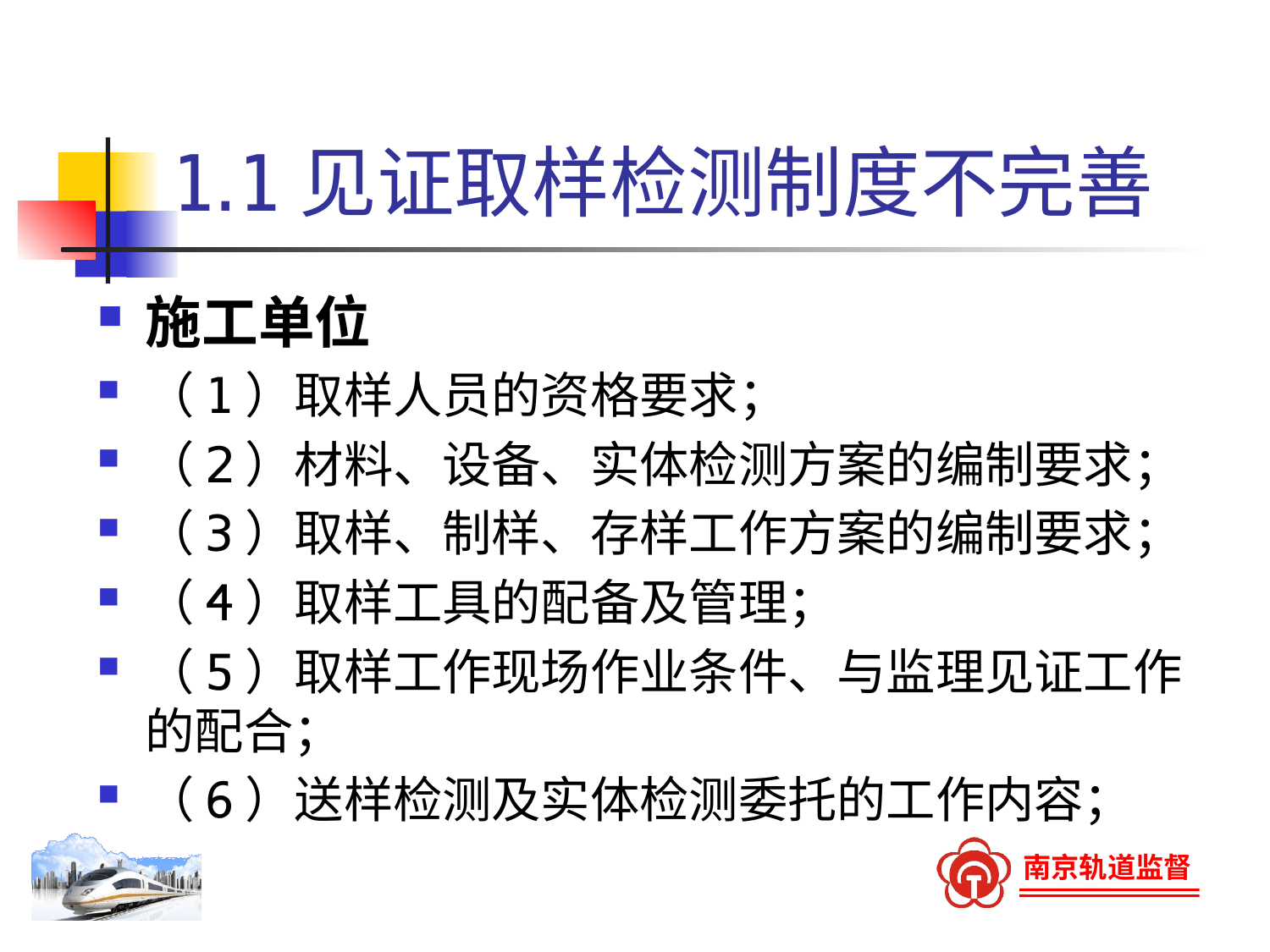

# 1.1见证取样检测制度不完善
施工单位
（1）取样人员的资格要求；
（2）材料、设备、实体检测方案的编制要求；
（3）取样、制样、存样工作方案的编制要求；
（4）取样工具的配备及管理；
（5）取样工作现场作业条件、与监理见证工作的配合；
（6）送样检测及实体检测委托的工作内容；